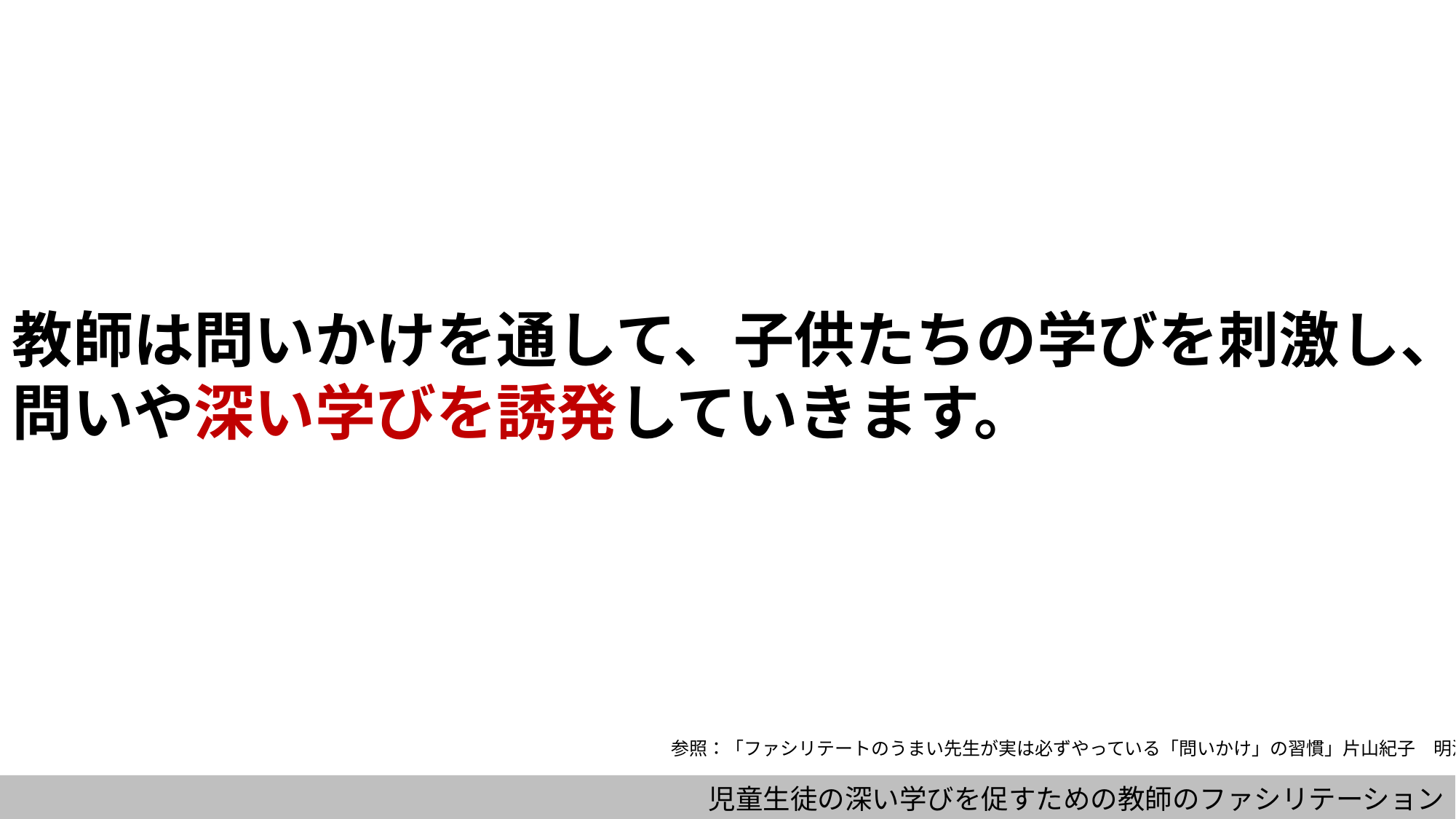

教師は問いかけを通して、子供たちの学びを刺激し、
問いや深い学びを誘発していきます。
参照：「ファシリテートのうまい先生が実は必ずやっている「問いかけ」の習慣」片山紀子　明治図書
児童生徒の深い学びを促すための教師のファシリテーション